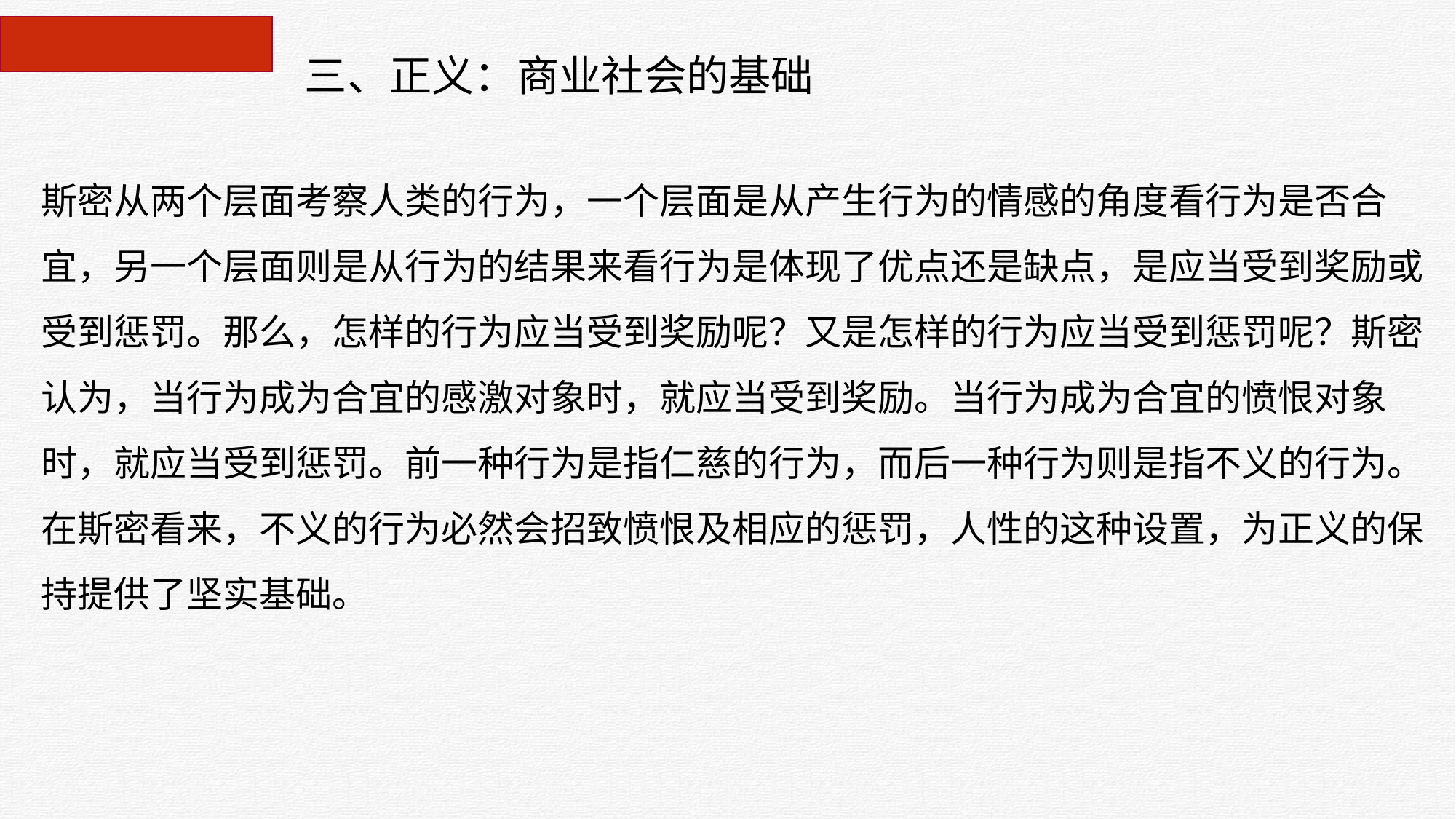

三、正义：商业社会的基础

斯密从两个层面考察人类的行为，一个层面是从产生行为的情感的角度看行为是否合宜，另一个层面则是从行为的结果来看行为是体现了优点还是缺点，是应当受到奖励或受到惩罚。那么，怎样的行为应当受到奖励呢？又是怎样的行为应当受到惩罚呢？斯密认为，当行为成为合宜的感激对象时，就应当受到奖励。当行为成为合宜的愤恨对象时，就应当受到惩罚。前一种行为是指仁慈的行为，而后一种行为则是指不义的行为。在斯密看来，不义的行为必然会招致愤恨及相应的惩罚，人性的这种设置，为正义的保持提供了坚实基础。